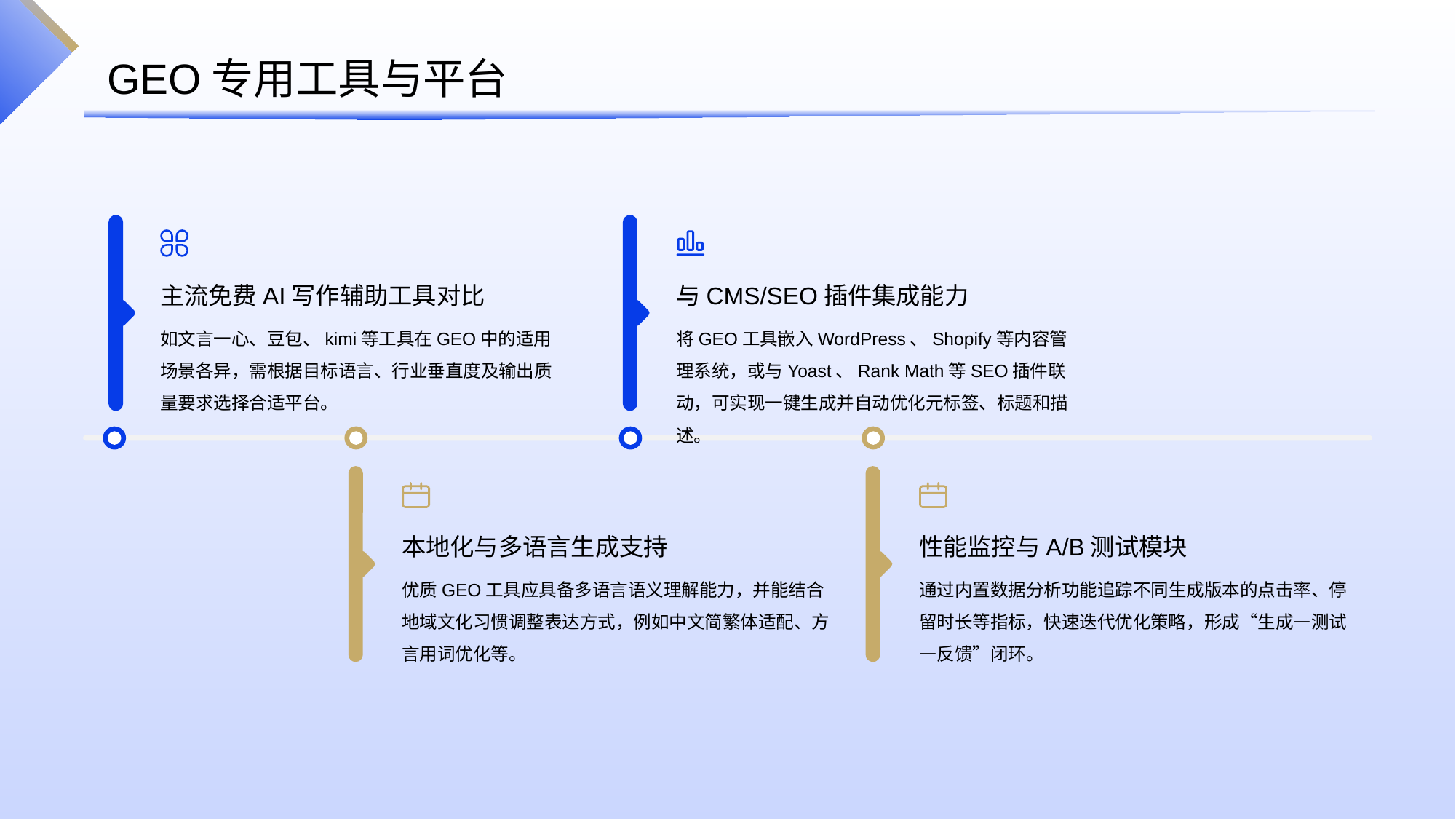

GEO专用工具与平台

主流免费AI写作辅助工具对比
与CMS/SEO插件集成能力
如文言一心、豆包、kimi等工具在GEO中的适用场景各异，需根据目标语言、行业垂直度及输出质量要求选择合适平台。
将GEO工具嵌入WordPress、Shopify等内容管理系统，或与Yoast、Rank Math等SEO插件联动，可实现一键生成并自动优化元标签、标题和描述。

本地化与多语言生成支持
性能监控与A/B测试模块
优质GEO工具应具备多语言语义理解能力，并能结合地域文化习惯调整表达方式，例如中文简繁体适配、方言用词优化等。
通过内置数据分析功能追踪不同生成版本的点击率、停留时长等指标，快速迭代优化策略，形成“生成—测试—反馈”闭环。